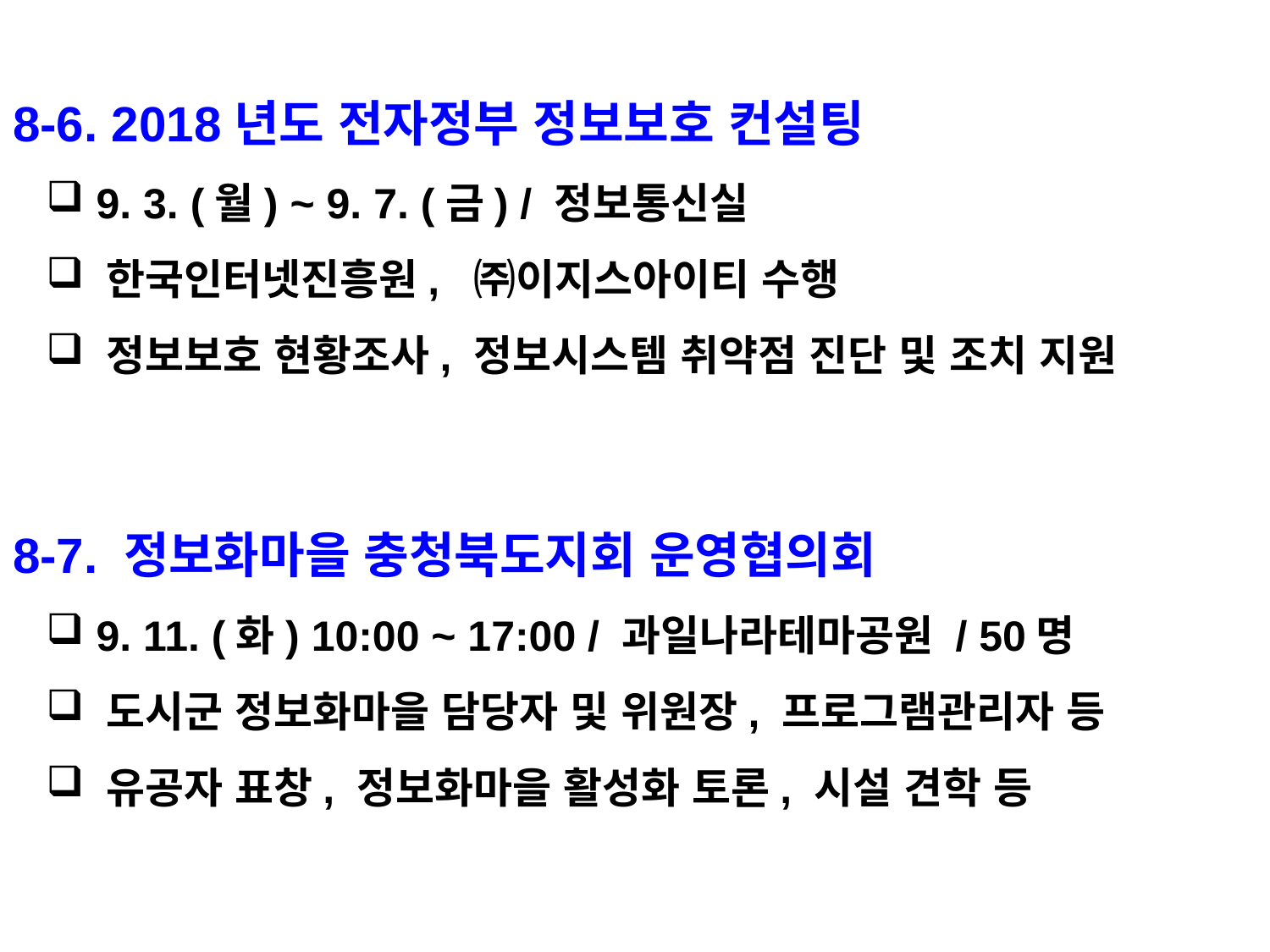

8-6. 2018년도 전자정부 정보보호 컨설팅
 9. 3. (월) ~ 9. 7. (금) / 정보통신실
 한국인터넷진흥원,  ㈜이지스아이티 수행
 정보보호 현황조사, 정보시스템 취약점 진단 및 조치 지원
8-7. 정보화마을 충청북도지회 운영협의회
 9. 11. (화) 10:00 ~ 17:00 / 과일나라테마공원 / 50명
 도시군 정보화마을 담당자 및 위원장, 프로그램관리자 등
 유공자 표창, 정보화마을 활성화 토론, 시설 견학 등